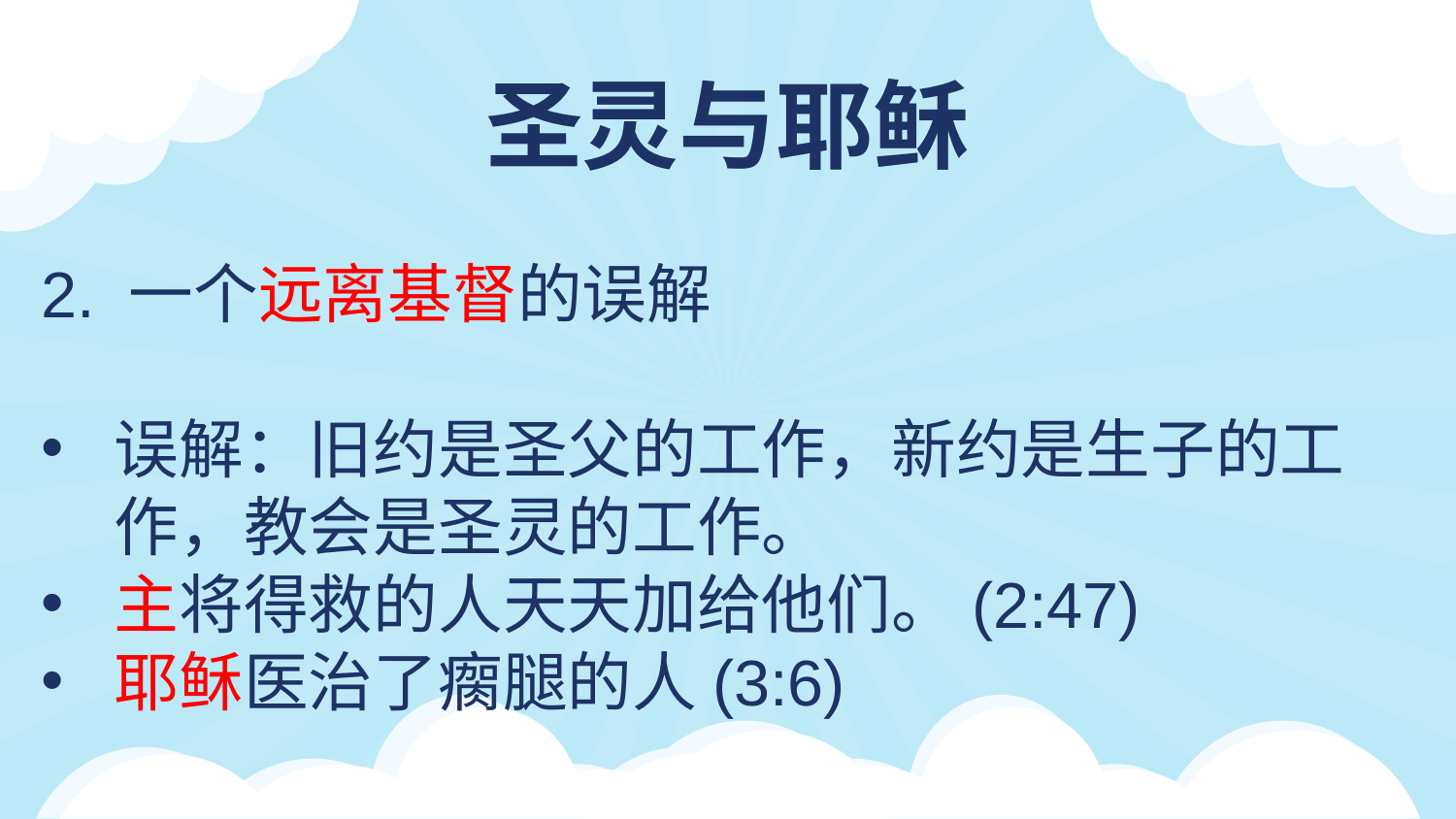

圣灵与耶稣
2. 一个远离基督的误解

误解：旧约是圣父的工作，新约是生子的工作，教会是圣灵的工作。
主将得救的人天天加给他们。(2:47)
耶稣医治了瘸腿的人(3:6)